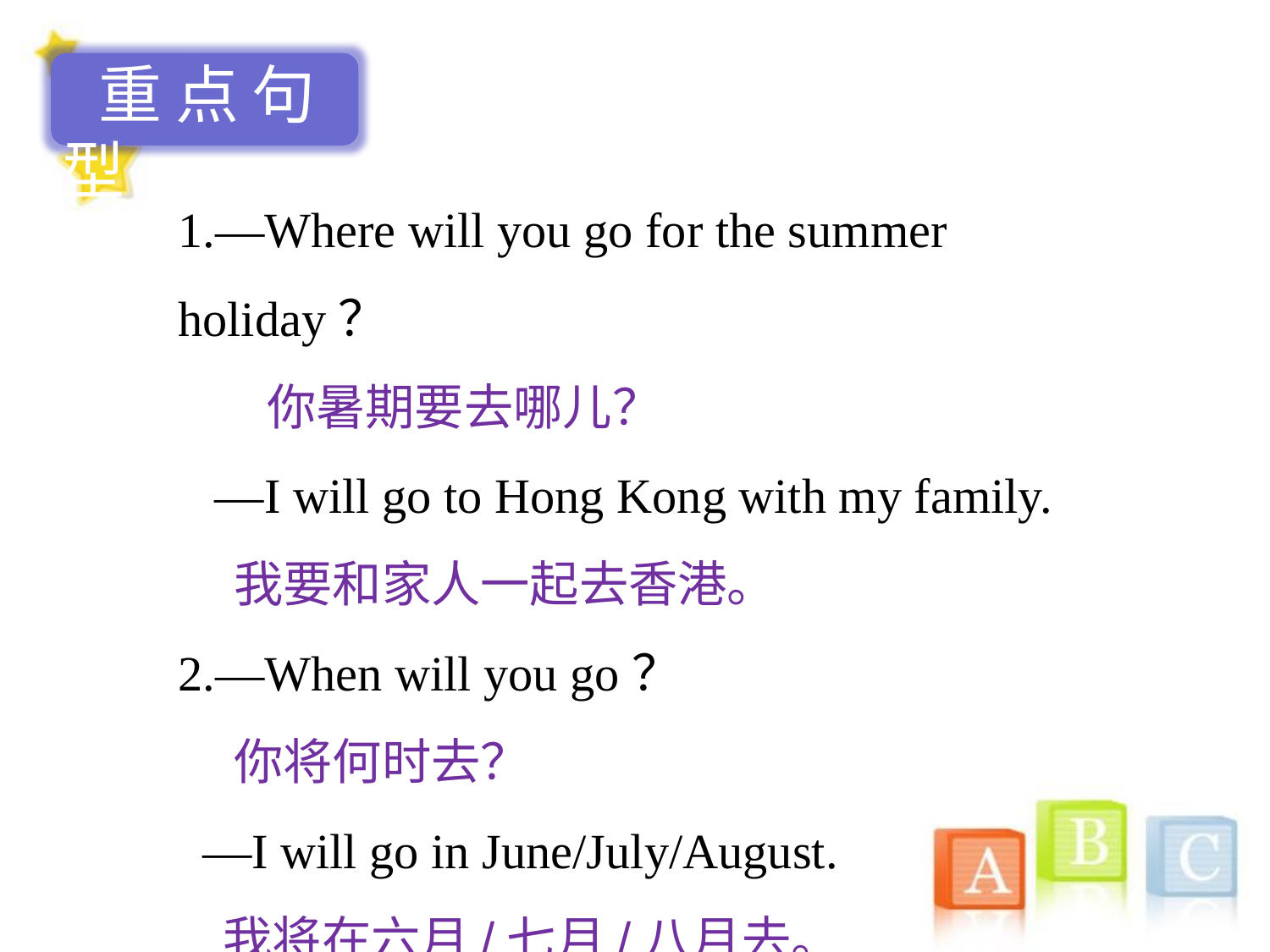

重点句型

1.—Where will you go for the summer holiday？
       你暑期要去哪儿？
   —I will go to Hong Kong with my family.
    我要和家人一起去香港。
2.—When will you go？
    你将何时去？
  —I will go in June/July/August.
   我将在六月/七月/八月去。